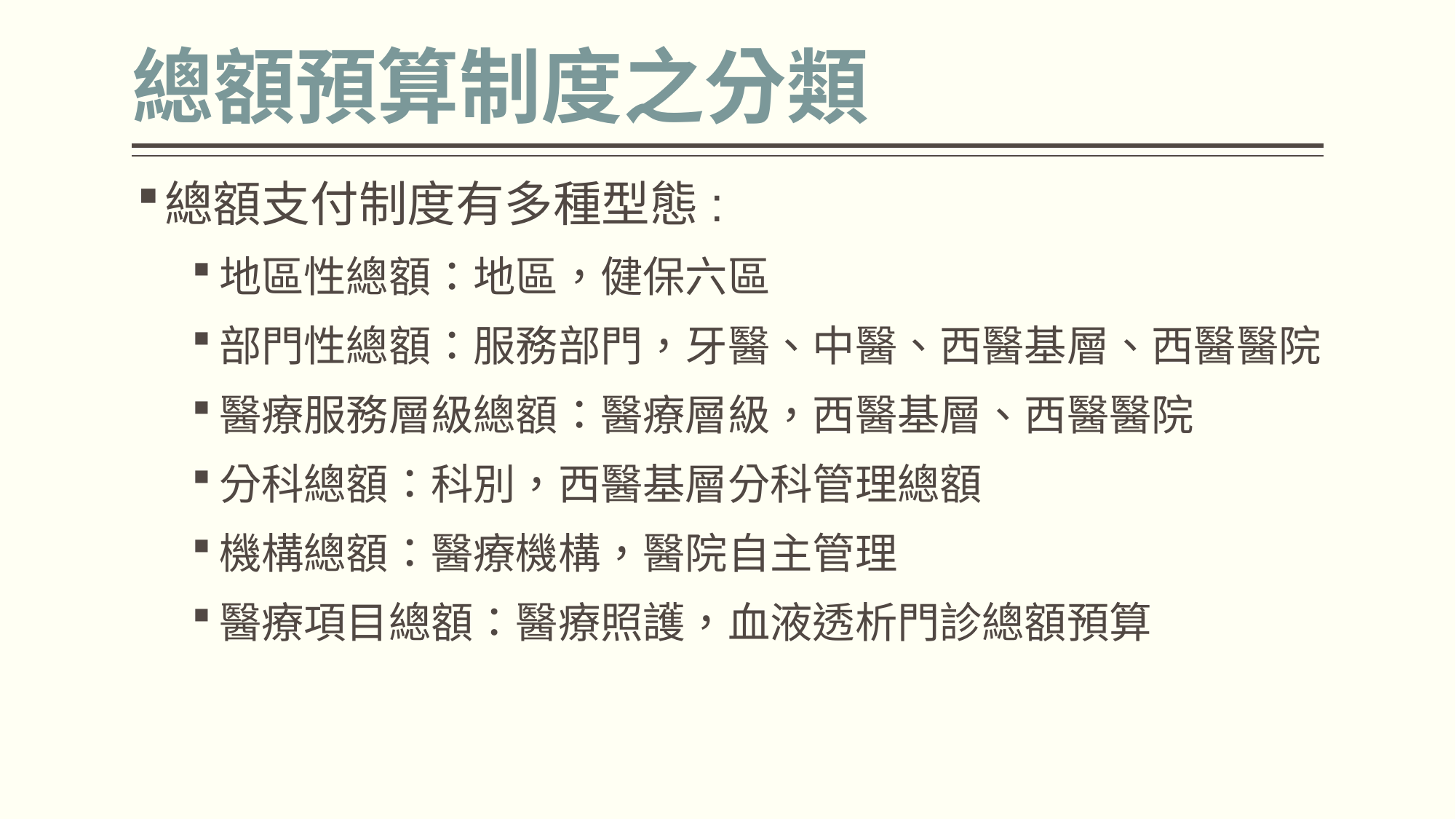

# 總額預算制度之分類
總額支付制度有多種型態:
地區性總額：地區，健保六區
部門性總額：服務部門，牙醫、中醫、西醫基層、西醫醫院
醫療服務層級總額：醫療層級，西醫基層、西醫醫院
分科總額：科別，西醫基層分科管理總額
機構總額：醫療機構，醫院自主管理
醫療項目總額：醫療照護，血液透析門診總額預算